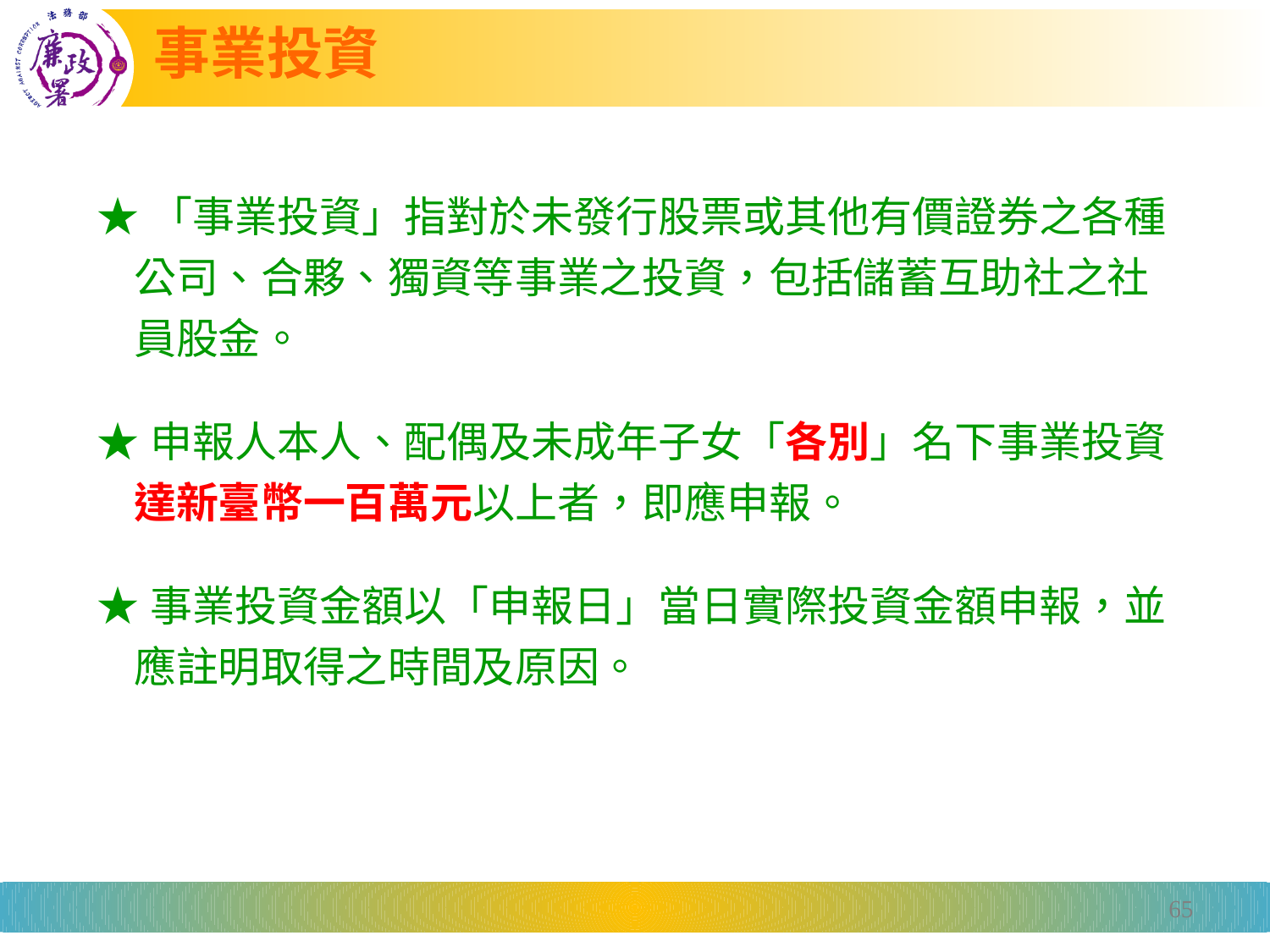

# 事業投資
★「事業投資」指對於未發行股票或其他有價證券之各種公司、合夥、獨資等事業之投資，包括儲蓄互助社之社員股金。
★申報人本人、配偶及未成年子女「各別」名下事業投資達新臺幣一百萬元以上者，即應申報。
★事業投資金額以「申報日」當日實際投資金額申報，並應註明取得之時間及原因。
65